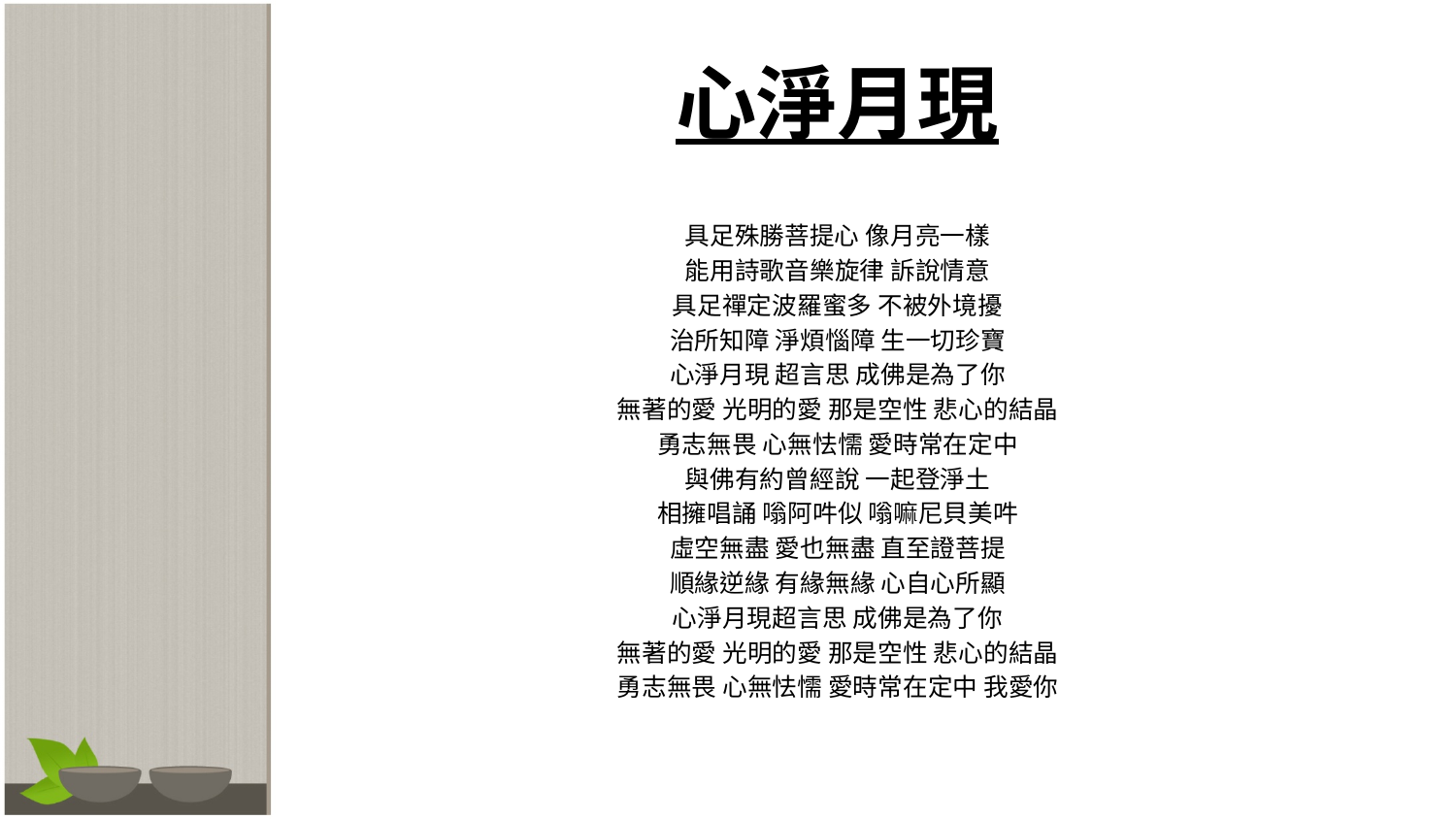

# 心淨月現

具足殊勝菩提心 像月亮一樣
能用詩歌音樂旋律 訴說情意
具足禪定波羅蜜多 不被外境擾
治所知障 淨煩惱障 生一切珍寶
心淨月現 超言思 成佛是為了你
無著的愛 光明的愛 那是空性 悲心的結晶
勇志無畏 心無怯懦 愛時常在定中
與佛有約曾經說 一起登淨土
相擁唱誦 嗡阿吽似 嗡嘛尼貝美吽
虛空無盡 愛也無盡 直至證菩提
順緣逆緣 有緣無緣 心自心所顯
心淨月現超言思 成佛是為了你
無著的愛 光明的愛 那是空性 悲心的結晶
勇志無畏 心無怯懦 愛時常在定中 我愛你